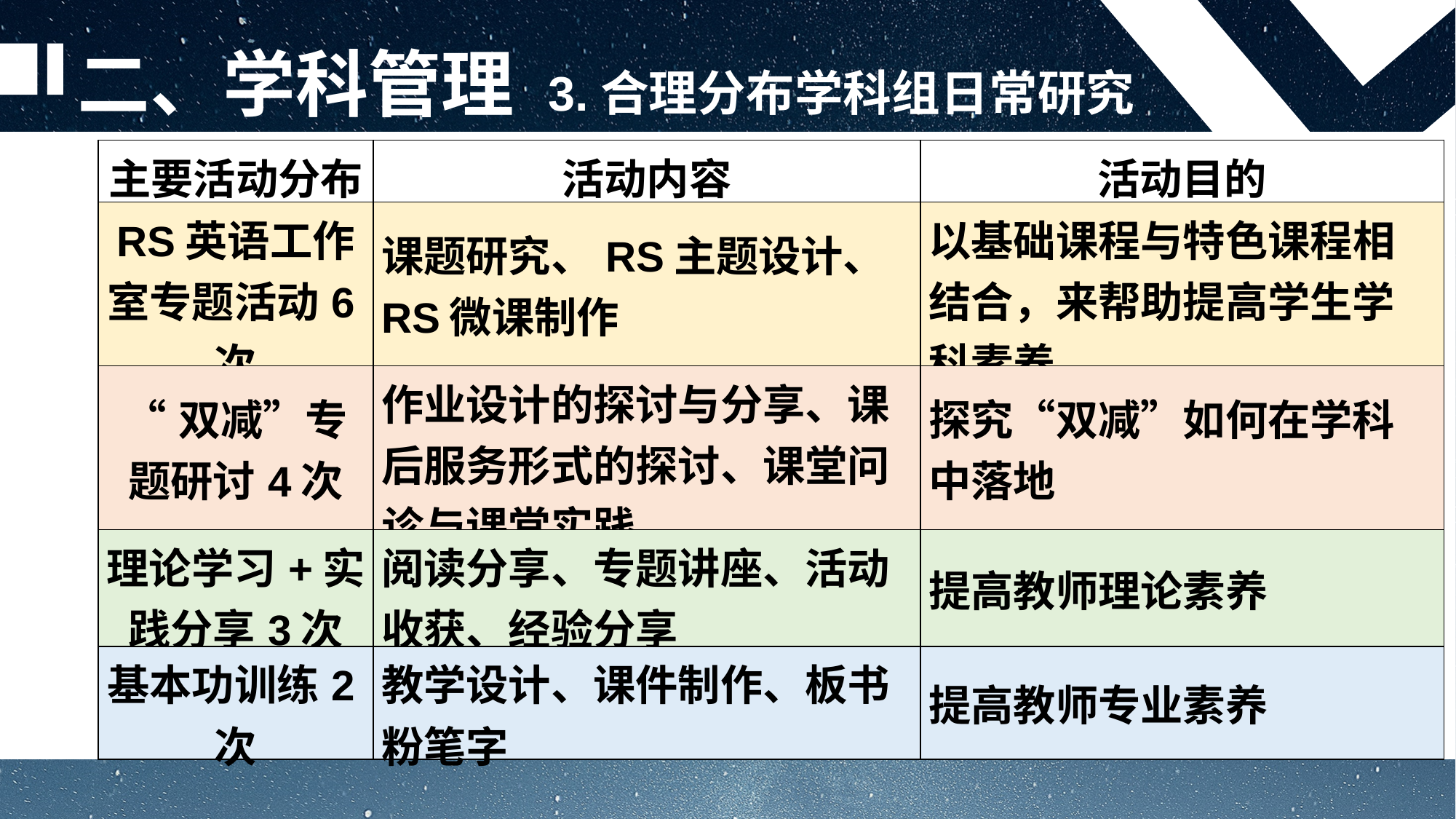

二、学科管理 3.合理分布学科组日常研究

| 主要活动分布 | 活动内容 | 活动目的 |
| --- | --- | --- |
| RS英语工作室专题活动6次 | 课题研究、RS主题设计、RS微课制作 | 以基础课程与特色课程相结合，来帮助提高学生学科素养 |
| “双减”专题研讨4次 | 作业设计的探讨与分享、课后服务形式的探讨、课堂问诊与课堂实践 | 探究“双减”如何在学科中落地 |
| 理论学习+实践分享3次 | 阅读分享、专题讲座、活动收获、经验分享 | 提高教师理论素养 |
| 基本功训练2次 | 教学设计、课件制作、板书粉笔字 | 提高教师专业素养 |